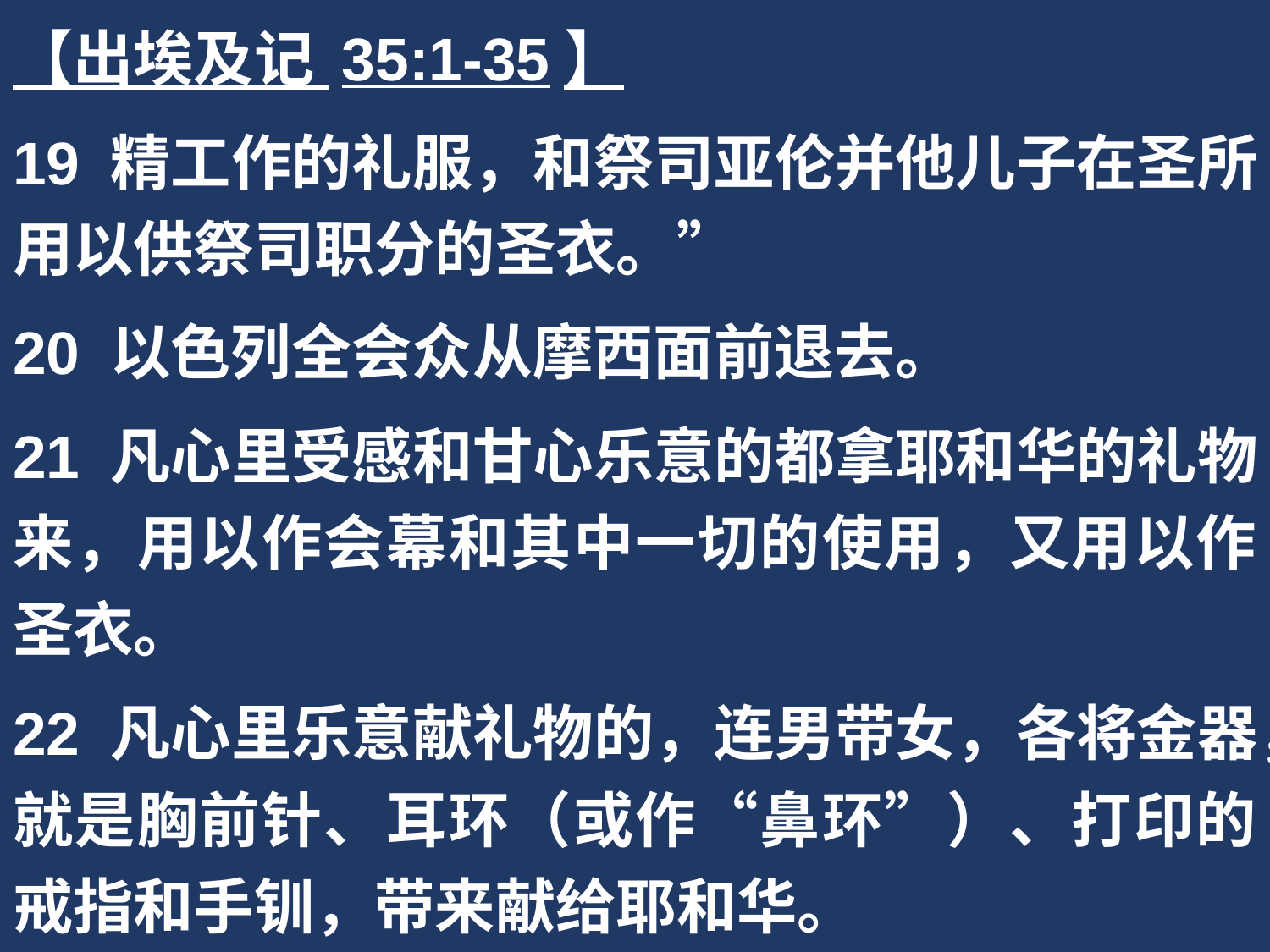

【出埃及记 35:1-35】
19 精工作的礼服，和祭司亚伦并他儿子在圣所用以供祭司职分的圣衣。”
20 以色列全会众从摩西面前退去。
21 凡心里受感和甘心乐意的都拿耶和华的礼物来，用以作会幕和其中一切的使用，又用以作圣衣。
22 凡心里乐意献礼物的，连男带女，各将金器，就是胸前针、耳环（或作“鼻环”）、打印的戒指和手钏，带来献给耶和华。